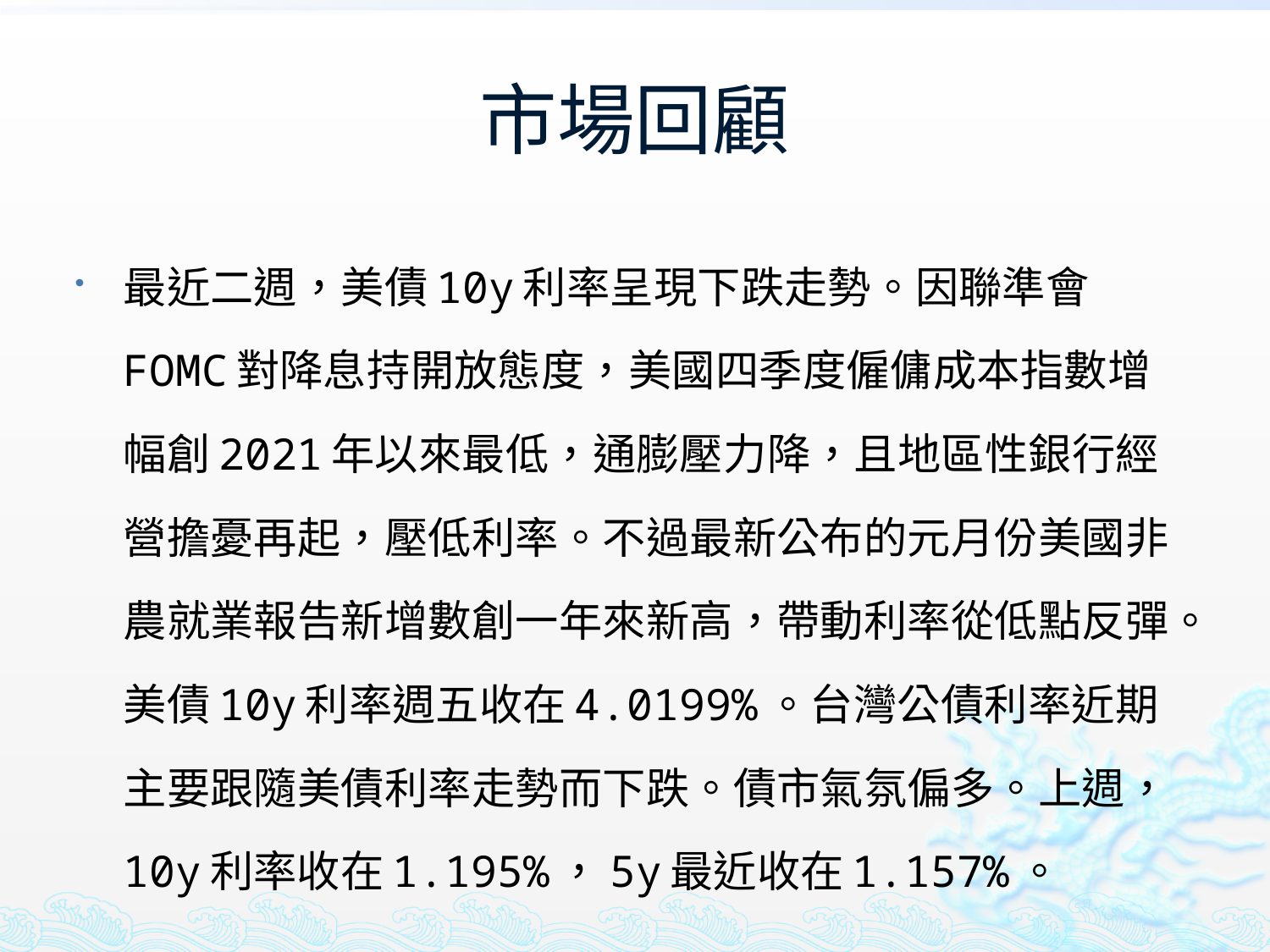

# 市場回顧
最近二週，美債10y利率呈現下跌走勢。因聯準會FOMC對降息持開放態度，美國四季度僱傭成本指數增幅創2021年以來最低，通膨壓力降，且地區性銀行經營擔憂再起，壓低利率。不過最新公布的元月份美國非農就業報告新增數創一年來新高，帶動利率從低點反彈。美債10y利率週五收在4.0199%。台灣公債利率近期主要跟隨美債利率走勢而下跌。債市氣氛偏多。上週，10y利率收在1.195%，5y最近收在1.157%。